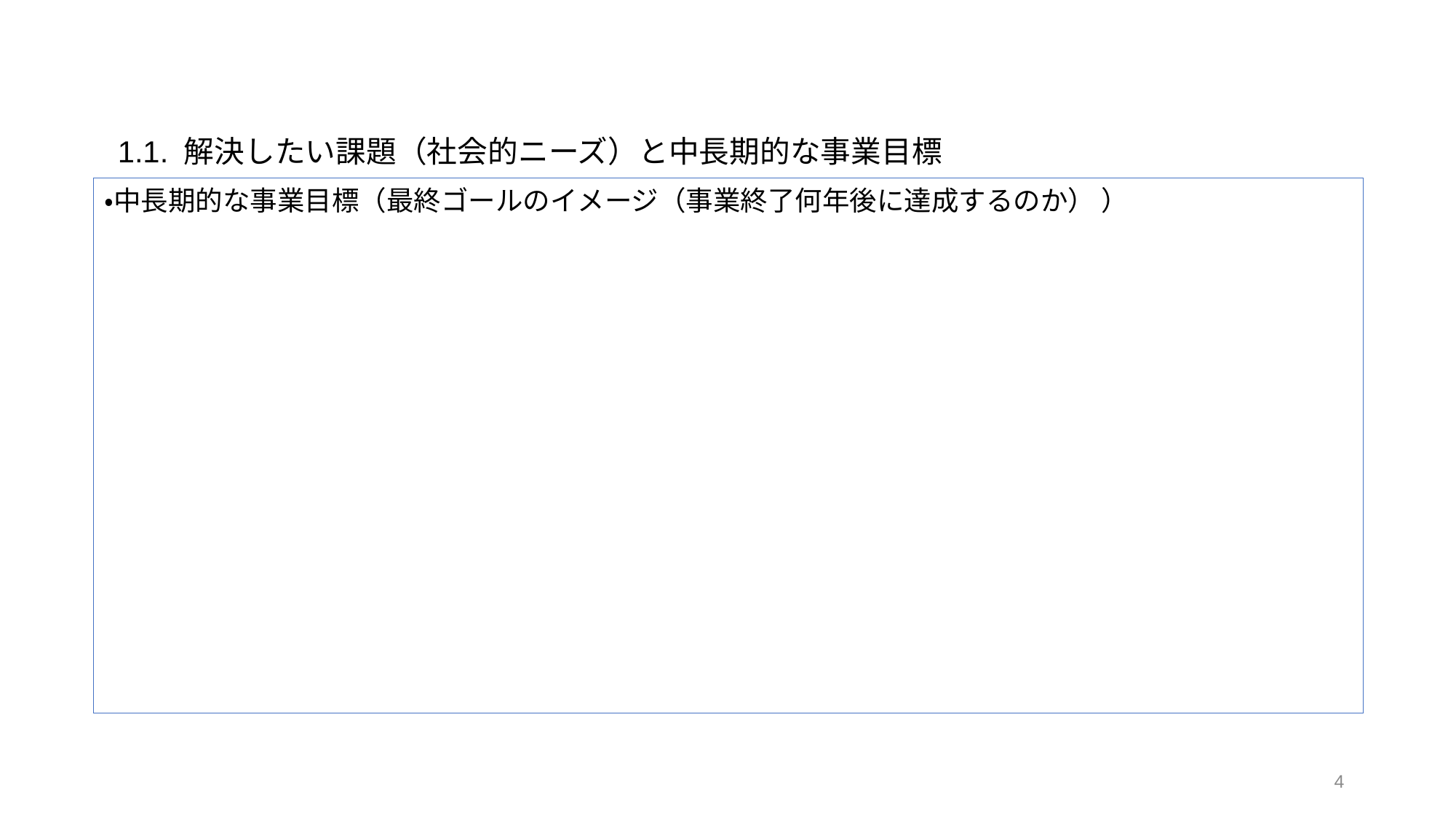

1.1. 解決したい課題（社会的ニーズ）と中長期的な事業目標
・中長期的な事業目標（最終ゴールのイメージ（事業終了何年後に達成するのか） ）

4